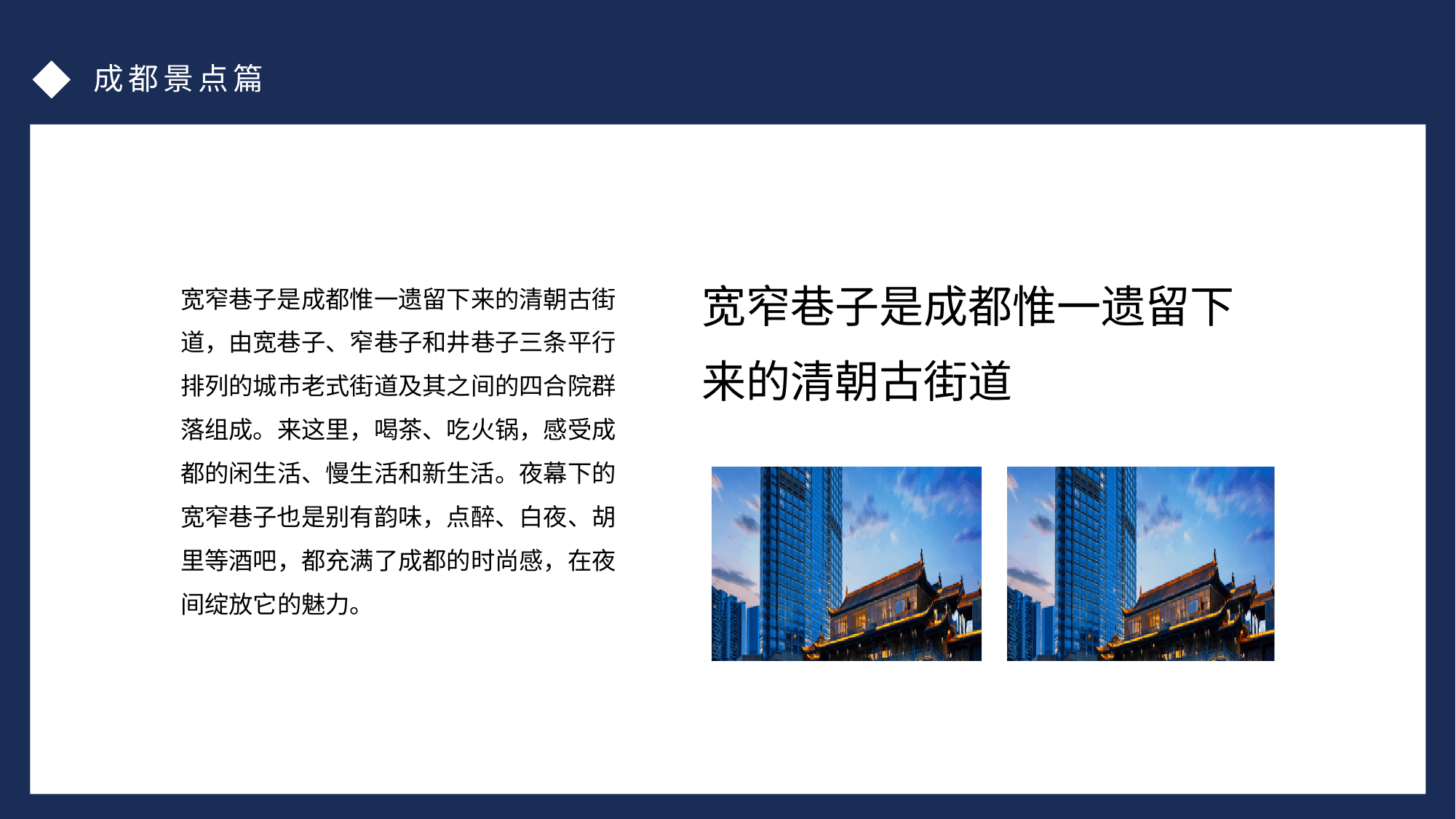

成都景点篇

宽窄巷子是成都惟一遗留下来的清朝古街道
宽窄巷子是成都惟一遗留下来的清朝古街道，由宽巷子、窄巷子和井巷子三条平行排列的城市老式街道及其之间的四合院群落组成。来这里，喝茶、吃火锅，感受成都的闲生活、慢生活和新生活。夜幕下的宽窄巷子也是别有韵味，点醉、白夜、胡里等酒吧，都充满了成都的时尚感，在夜间绽放它的魅力。